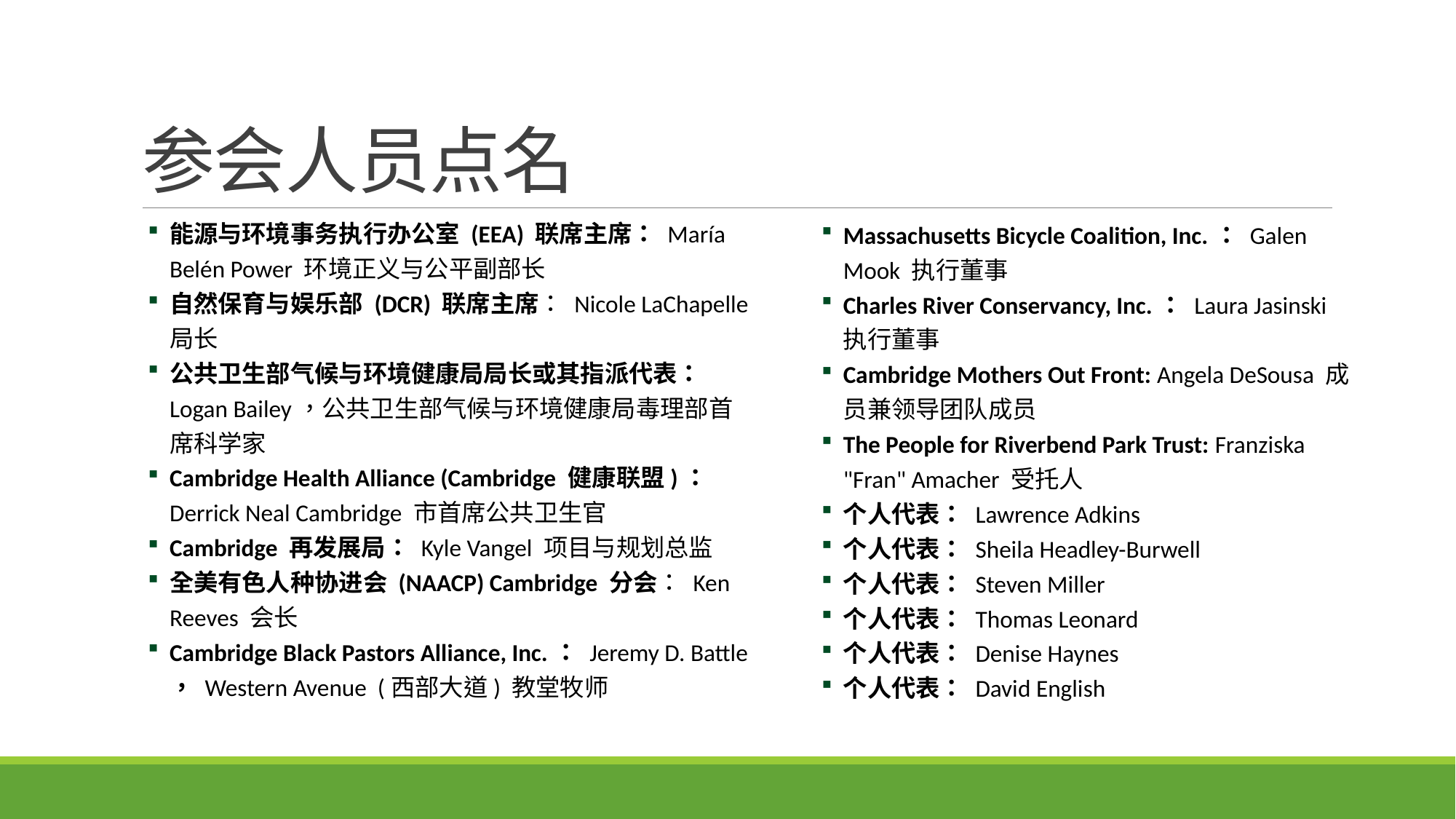

# 参会人员点名
能源与环境事务执行办公室 (EEA) 联席主席： María Belén Power 环境正义与公平副部长
自然保育与娱乐部 (DCR) 联席主席： Nicole LaChapelle局长
公共卫生部气候与环境健康局局长或其指派代表： Logan Bailey，公共卫生部气候与环境健康局毒理部首席科学家
Cambridge Health Alliance (Cambridge 健康联盟)： Derrick Neal Cambridge 市首席公共卫生官
Cambridge 再发展局： Kyle Vangel 项目与规划总监
全美有色人种协进会 (NAACP) Cambridge 分会： Ken Reeves 会长
Cambridge Black Pastors Alliance, Inc.： Jeremy D. Battle ， Western Avenue  (西部大道) 教堂牧师
Massachusetts Bicycle Coalition, Inc.： Galen Mook 执行董事
Charles River Conservancy, Inc.： Laura Jasinski 执行董事
Cambridge Mothers Out Front: Angela DeSousa 成员兼领导团队成员
The People for Riverbend Park Trust: Franziska "Fran" Amacher 受托人
个人代表： Lawrence Adkins
个人代表： Sheila Headley-Burwell
个人代表： Steven Miller
个人代表： Thomas Leonard
个人代表： Denise Haynes
个人代表： David English